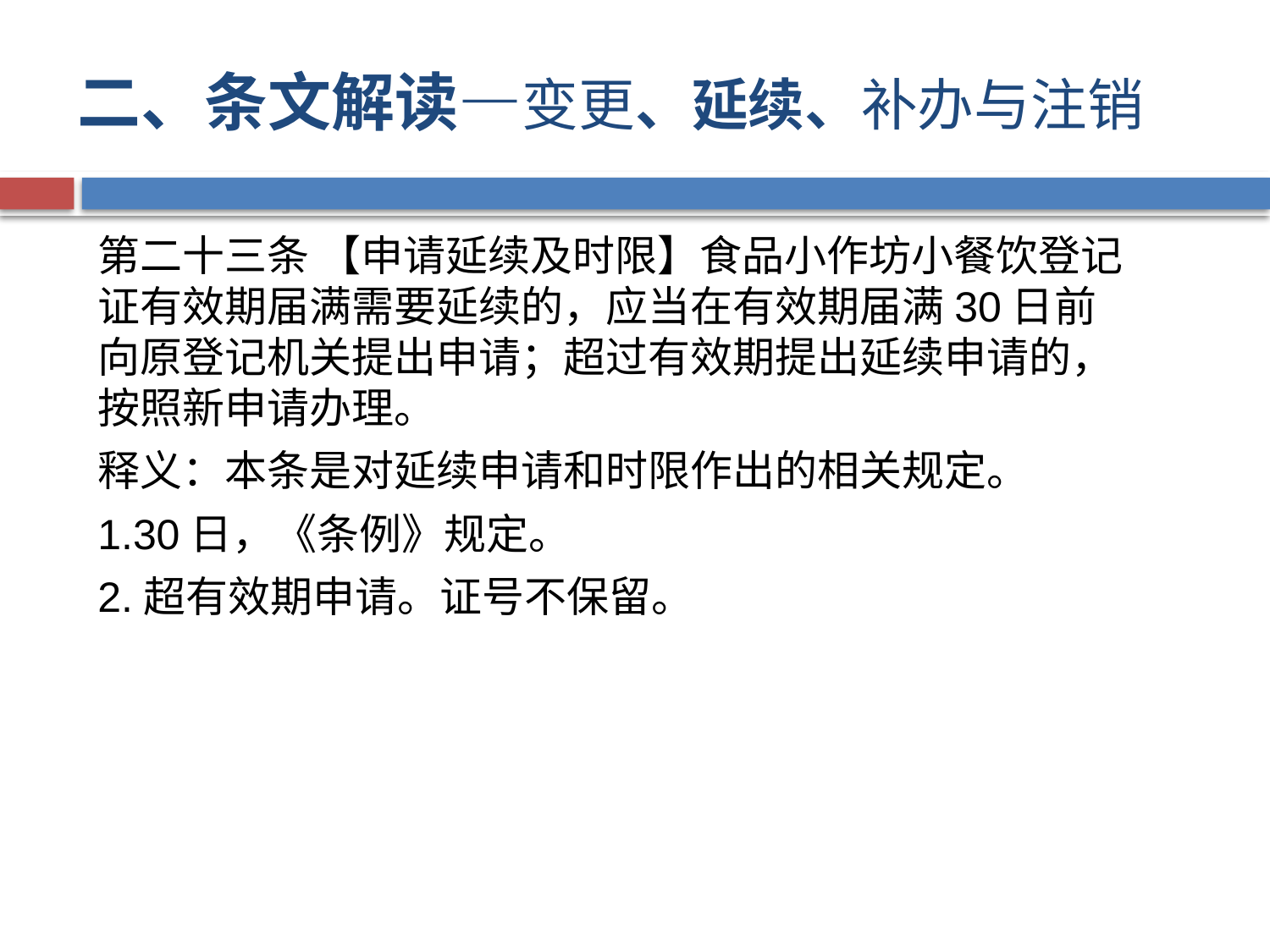

# 二、条文解读—变更、延续、补办与注销
第二十三条 【申请延续及时限】食品小作坊小餐饮登记证有效期届满需要延续的，应当在有效期届满30日前向原登记机关提出申请；超过有效期提出延续申请的，按照新申请办理。
释义：本条是对延续申请和时限作出的相关规定。
1.30日，《条例》规定。
2.超有效期申请。证号不保留。